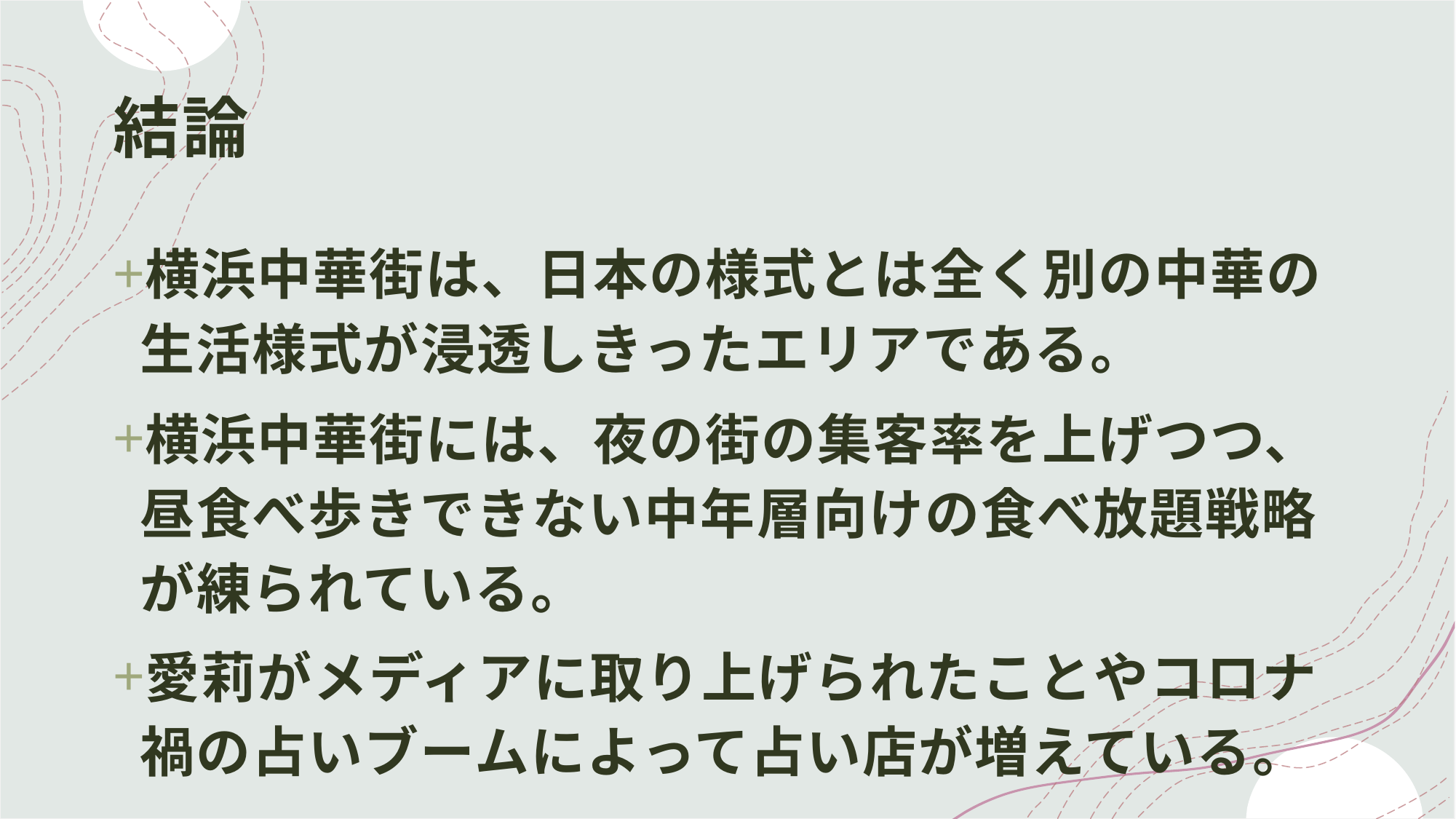

# 結論
横浜中華街は、日本の様式とは全く別の中華の生活様式が浸透しきったエリアである。
横浜中華街には、夜の街の集客率を上げつつ、昼食べ歩きできない中年層向けの食べ放題戦略が練られている。
愛莉がメディアに取り上げられたことやコロナ禍の占いブームによって占い店が増えている。